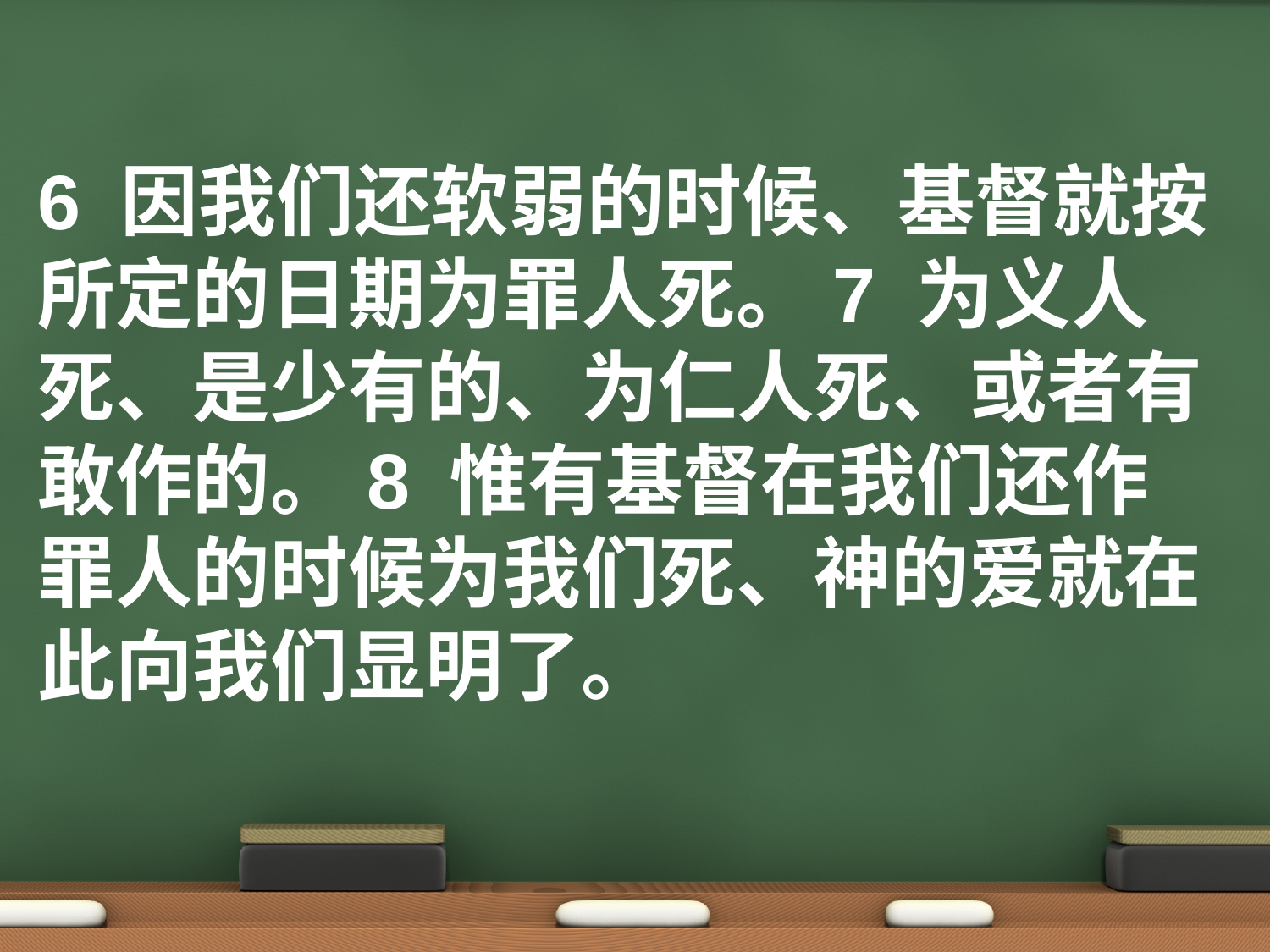

6 因我们还软弱的时候、基督就按所定的日期为罪人死。7 为义人死、是少有的、为仁人死、或者有敢作的。8 惟有基督在我们还作罪人的时候为我们死、神的爱就在此向我们显明了。